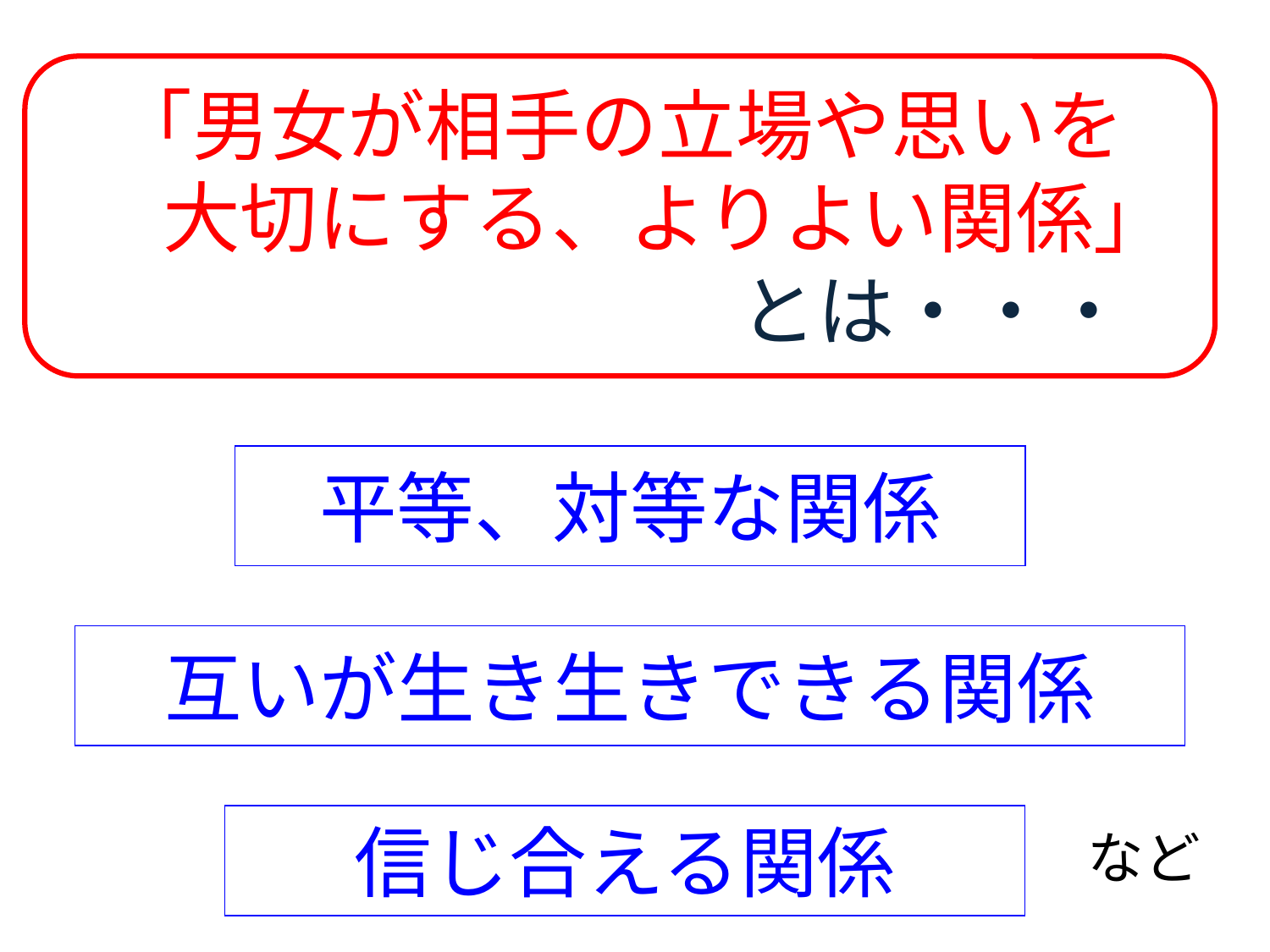

「男女が相手の立場や思いを
　 大切にする、よりよい関係」
　　　　　　　　　とは・・・
平等、対等な関係
互いが生き生きできる関係
信じ合える関係
など